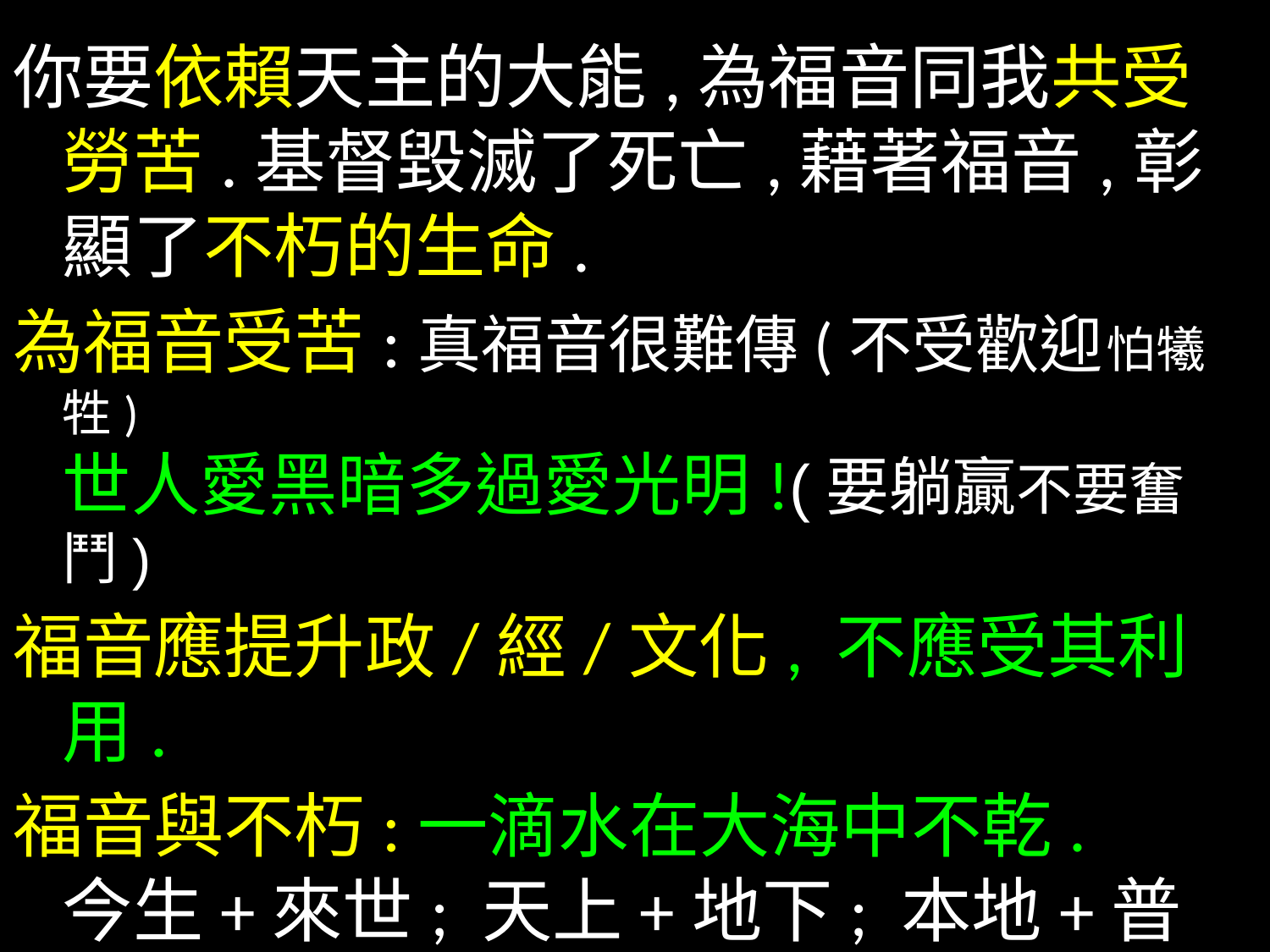

你要依賴天主的大能,為福音同我共受勞苦.基督毀滅了死亡,藉著福音,彰顯了不朽的生命.
為福音受苦:真福音很難傳(不受歡迎 怕犧牲)
世人愛黑暗多過愛光明!(要躺贏不要奮鬥)
福音應提升政/經/文化, 不應受其利用.
福音與不朽:一滴水在大海中不乾.
今生+來世; 天上+地下; 本地+普世.
三不朽:立德,立言,立功;非圖後來福報也.